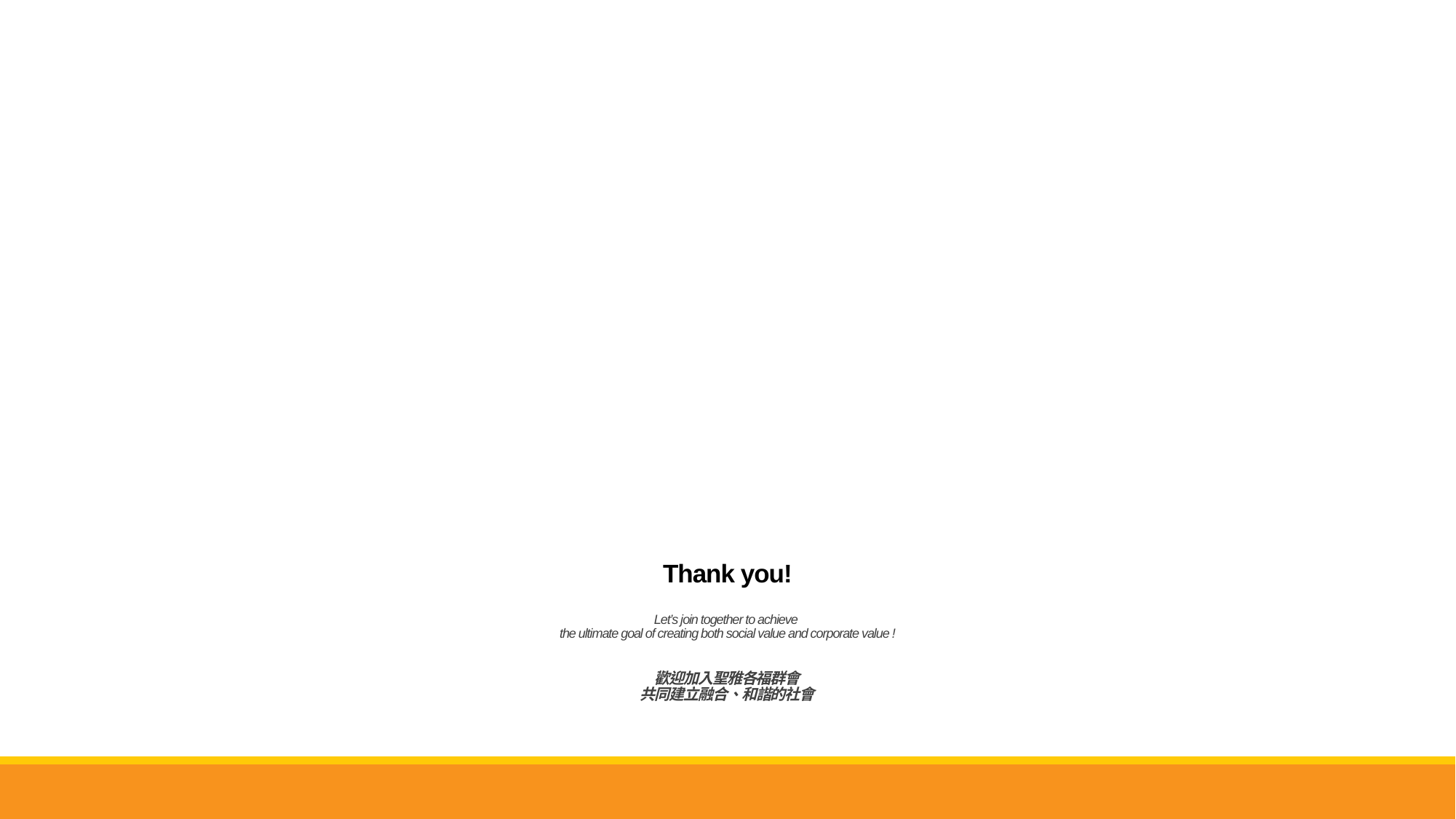

# Thank you! Let’s join together to achieve the ultimate goal of creating both social value and corporate value ! 歡迎加入聖雅各福群會 共同建立融合、和諧的社會